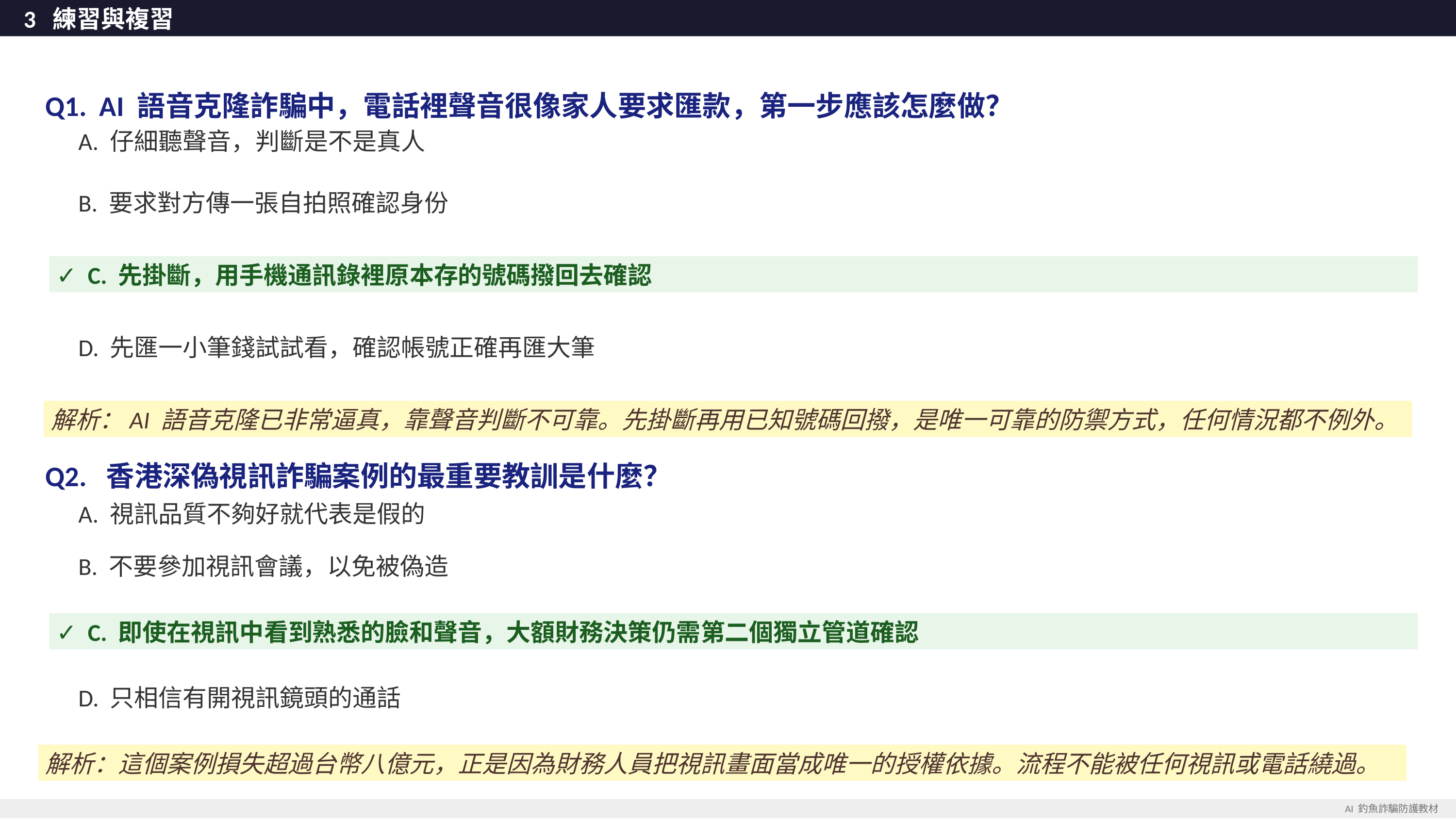

3  練習與複習
Q1.  AI 語音克隆詐騙中，電話裡聲音很像家人要求匯款，第一步應該怎麼做？
    A. 仔細聽聲音，判斷是不是真人
    B. 要求對方傳一張自拍照確認身份
✓  C. 先掛斷，用手機通訊錄裡原本存的號碼撥回去確認
    D. 先匯一小筆錢試試看，確認帳號正確再匯大筆
解析：AI 語音克隆已非常逼真，靠聲音判斷不可靠。先掛斷再用已知號碼回撥，是唯一可靠的防禦方式，任何情況都不例外。
Q2.  香港深偽視訊詐騙案例的最重要教訓是什麼？
    A. 視訊品質不夠好就代表是假的
    B. 不要參加視訊會議，以免被偽造
✓  C. 即使在視訊中看到熟悉的臉和聲音，大額財務決策仍需第二個獨立管道確認
    D. 只相信有開視訊鏡頭的通話
解析：這個案例損失超過台幣八億元，正是因為財務人員把視訊畫面當成唯一的授權依據。流程不能被任何視訊或電話繞過。
AI 釣魚詐騙防護教材